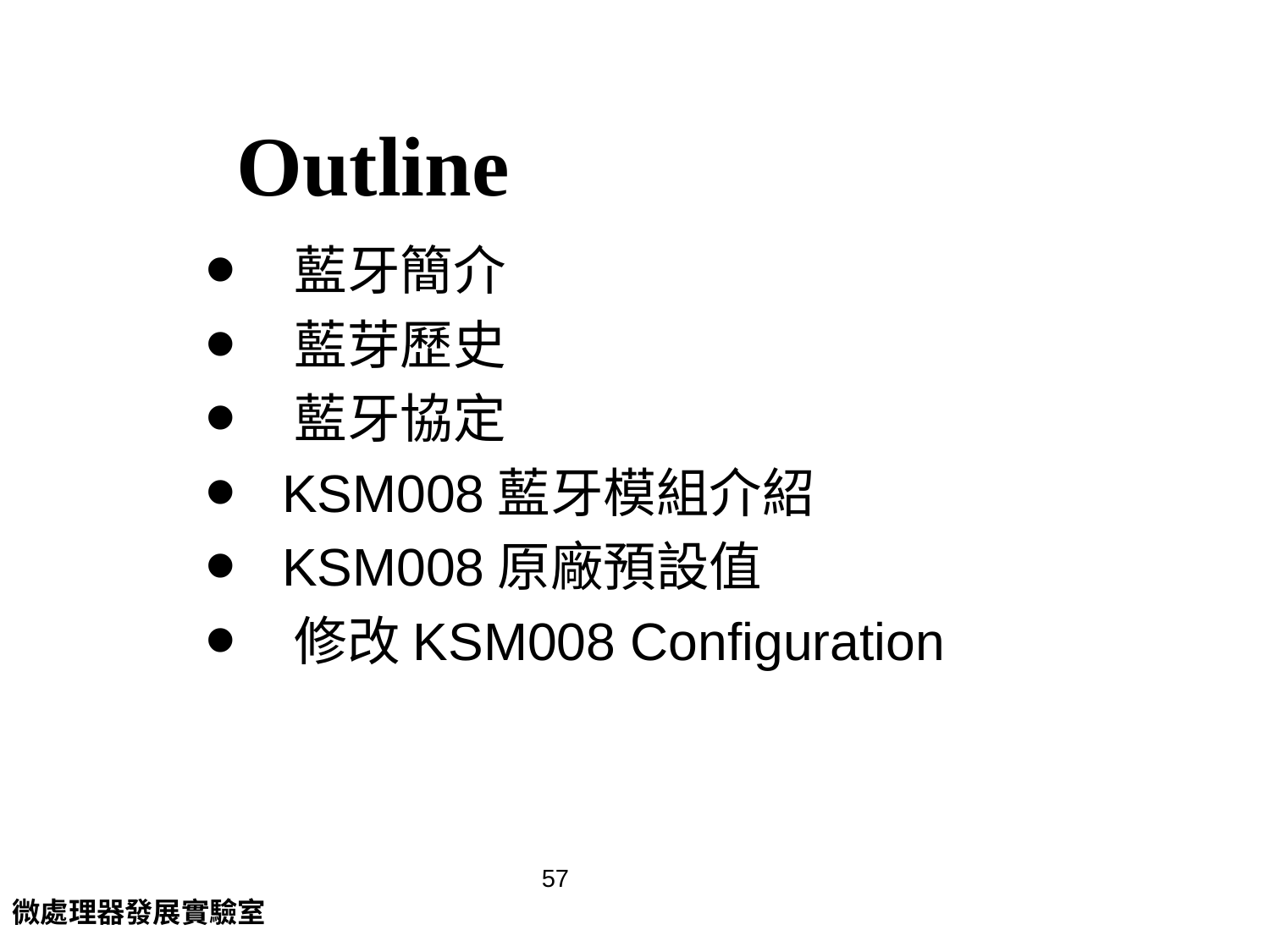

# Outline
  藍牙簡介
  藍芽歷史
  藍牙協定
  KSM008藍牙模組介紹
  KSM008原廠預設值
  修改KSM008 Configuration
57
微處理器發展實驗室